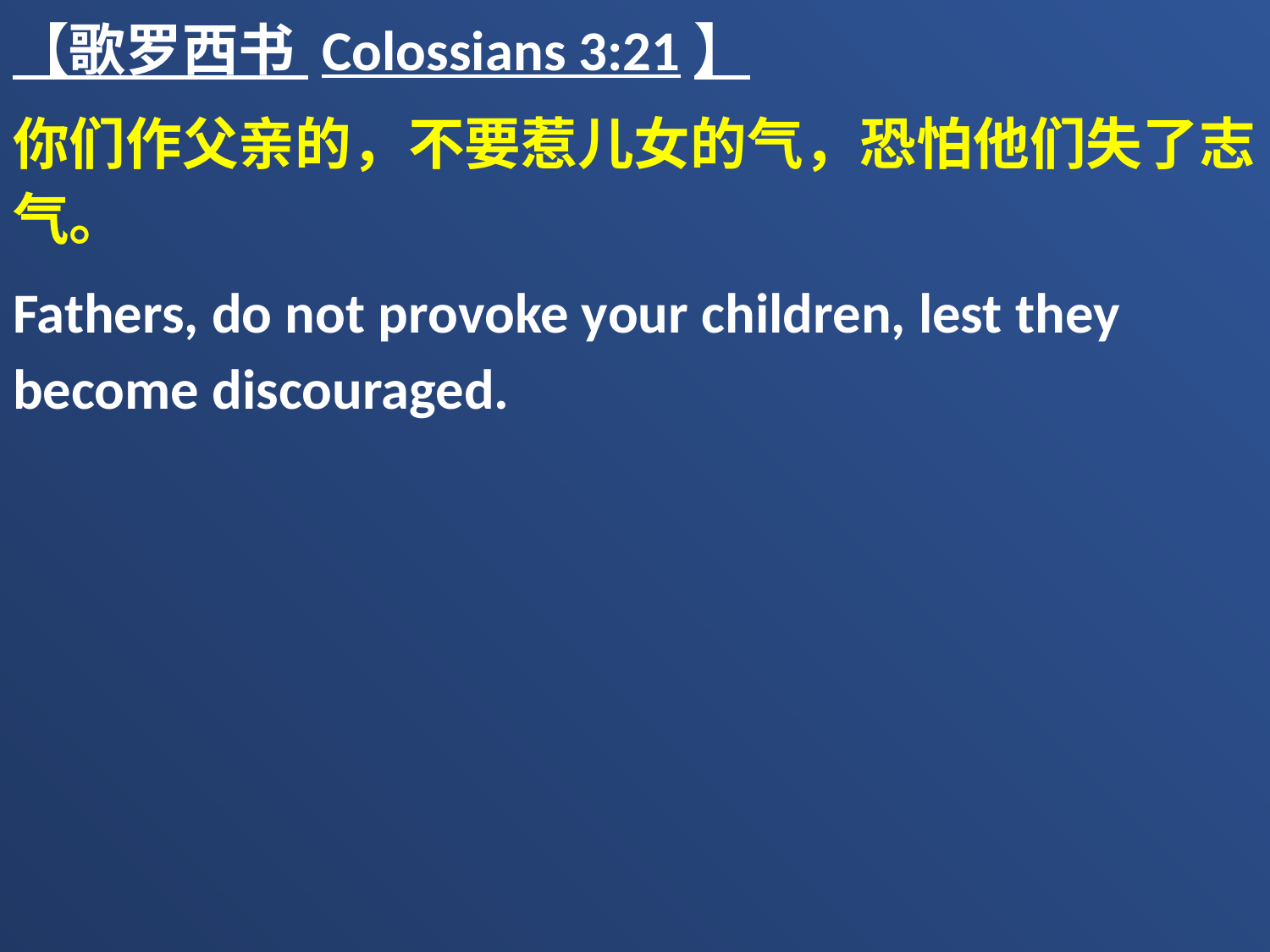

【歌罗西书 Colossians 3:21】
你们作父亲的，不要惹儿女的气，恐怕他们失了志气。
Fathers, do not provoke your children, lest they become discouraged.